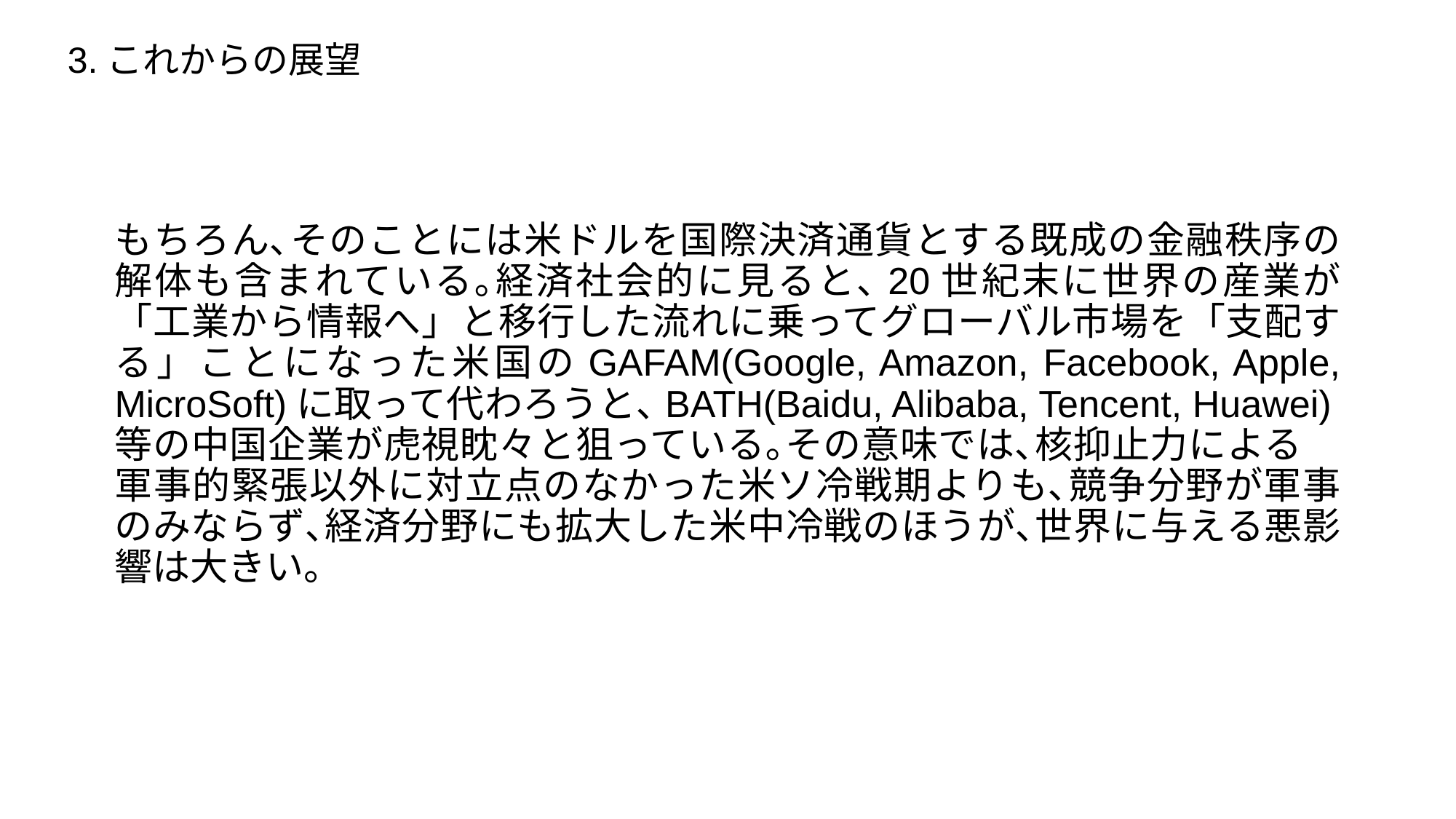

3.これからの展望
もちろん､そのことには米ドルを国際決済通貨とする既成の金融秩序の解体も含まれている｡経済社会的に見ると､20世紀末に世界の産業が「工業から情報へ」と移行した流れに乗ってグローバル市場を「支配する」ことになった米国のGAFAM(Google, Amazon, Facebook, Apple, MicroSoft)に取って代わろうと､BATH(Baidu, Alibaba, Tencent, Huawei)等の中国企業が虎視眈々と狙っている｡その意味では､核抑止力による　軍事的緊張以外に対立点のなかった米ソ冷戦期よりも､競争分野が軍事のみならず､経済分野にも拡大した米中冷戦のほうが､世界に与える悪影響は大きい。